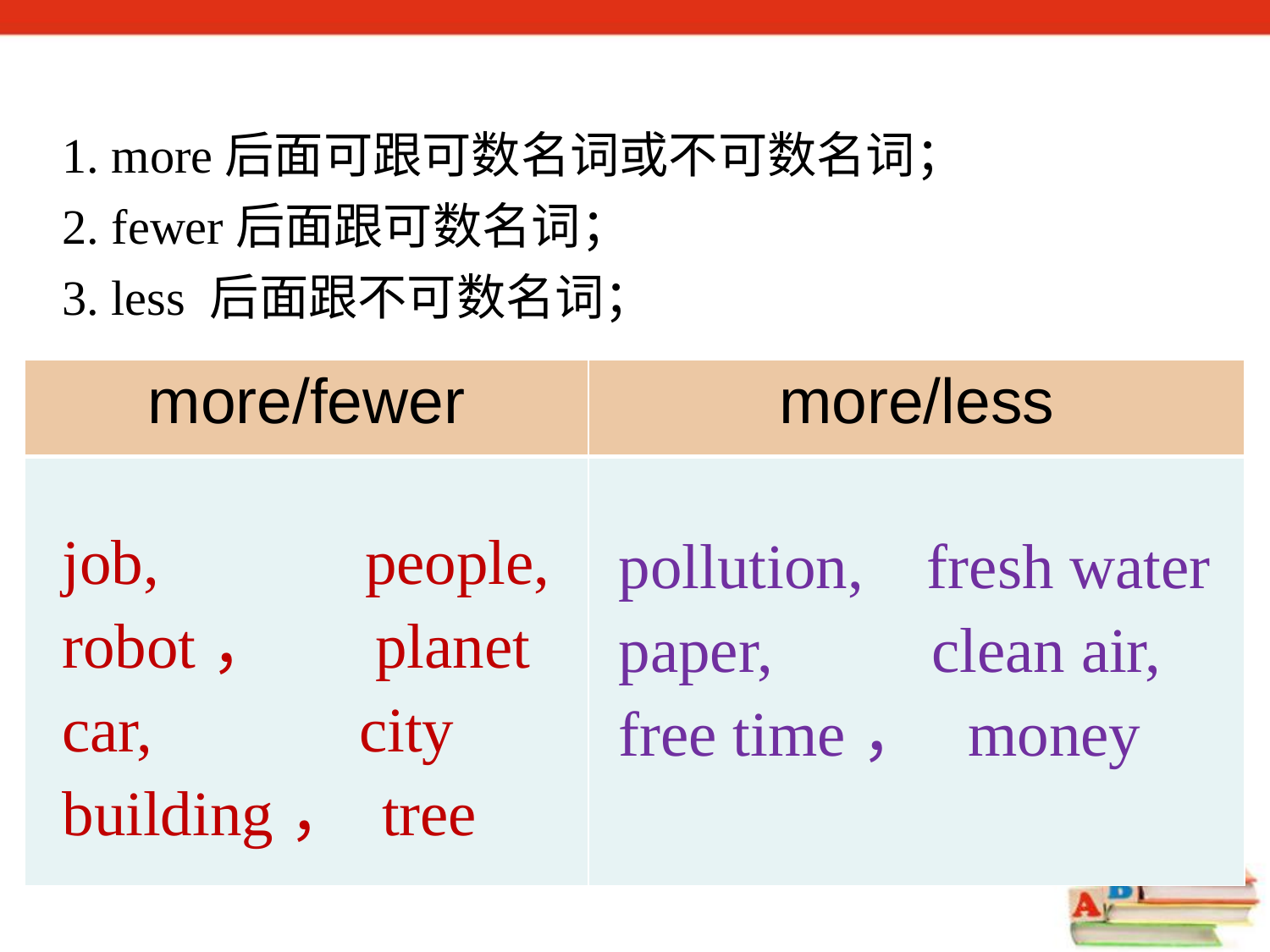

1. more后面可跟可数名词或不可数名词；
2. fewer后面跟可数名词；
3. less 后面跟不可数名词；
| more/fewer | more/less |
| --- | --- |
|  |  |
job,             people,
robot，      planet
car,             city
building， tree
pollution,    fresh water
paper,          clean air,
free time，  money